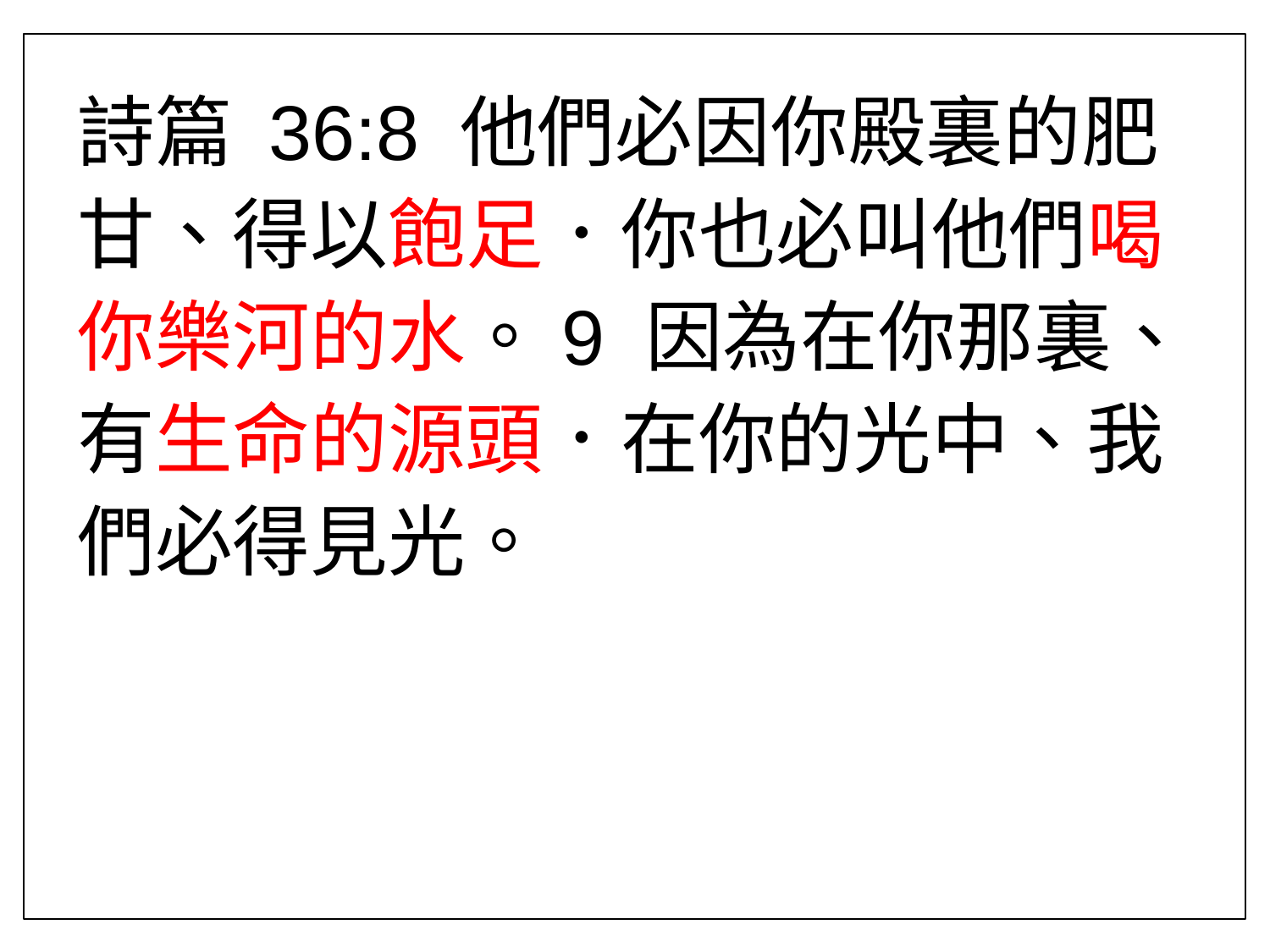

詩篇 36:8 他們必因你殿裏的肥甘、得以飽足．你也必叫他們喝你樂河的水。9 因為在你那裏、有生命的源頭．在你的光中、我們必得見光。